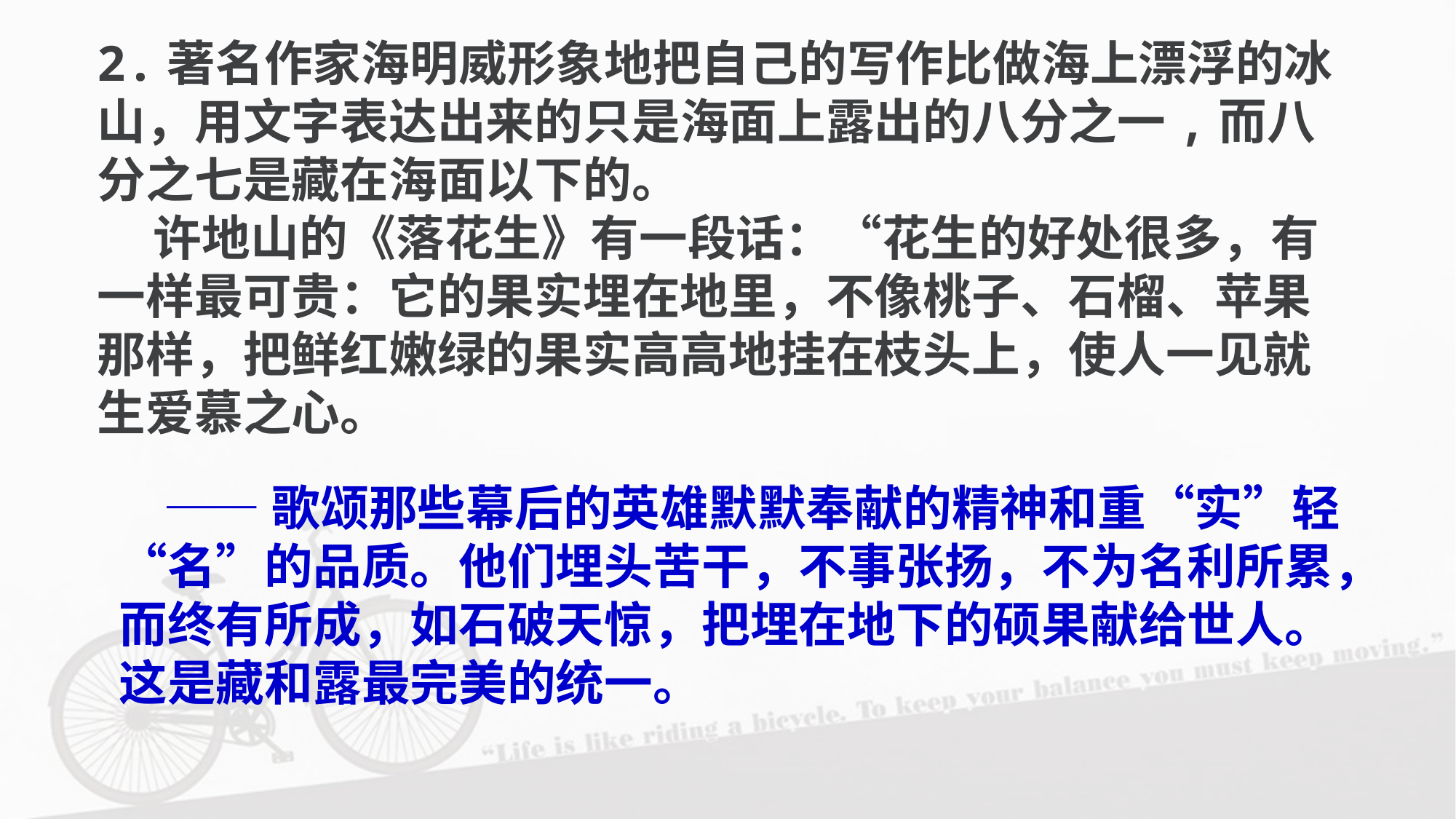

2.著名作家海明威形象地把自己的写作比做海上漂浮的冰山，用文字表达出来的只是海面上露出的八分之一,而八分之七是藏在海面以下的。
    许地山的《落花生》有一段话：“花生的好处很多，有一样最可贵：它的果实埋在地里，不像桃子、石榴、苹果那样，把鲜红嫩绿的果实高高地挂在枝头上，使人一见就生爱慕之心。
    ——歌颂那些幕后的英雄默默奉献的精神和重“实”轻“名”的品质。他们埋头苦干，不事张扬，不为名利所累，而终有所成，如石破天惊，把埋在地下的硕果献给世人。这是藏和露最完美的统一。